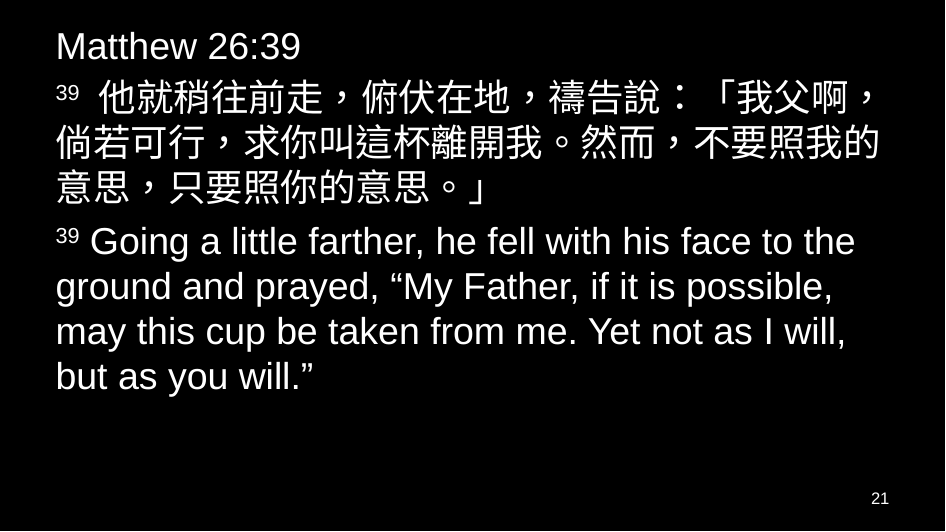

Matthew 26:39
39 他就稍往前走，俯伏在地，禱告說：「我父啊，倘若可行，求你叫這杯離開我。然而，不要照我的意思，只要照你的意思。」
39 Going a little farther, he fell with his face to the ground and prayed, “My Father, if it is possible, may this cup be taken from me. Yet not as I will, but as you will.”

21